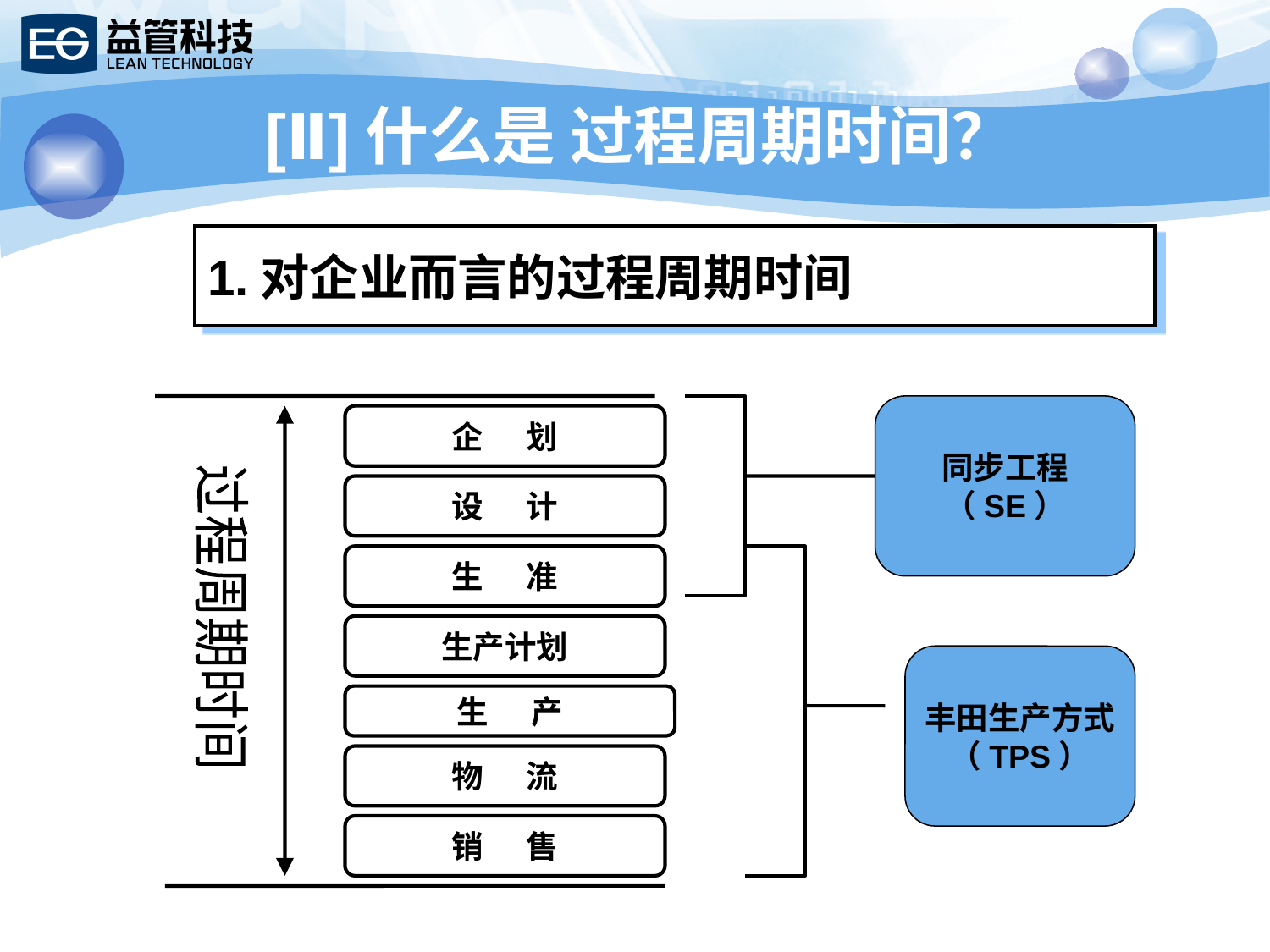

# [Ⅱ]什么是 过程周期时间？
1.对企业而言的过程周期时间

同步工程
（SE）

企      划
设      计

生      准

过程周期时间
生产计划
丰田生产方式
（TPS）
生      产

物      流
销      售